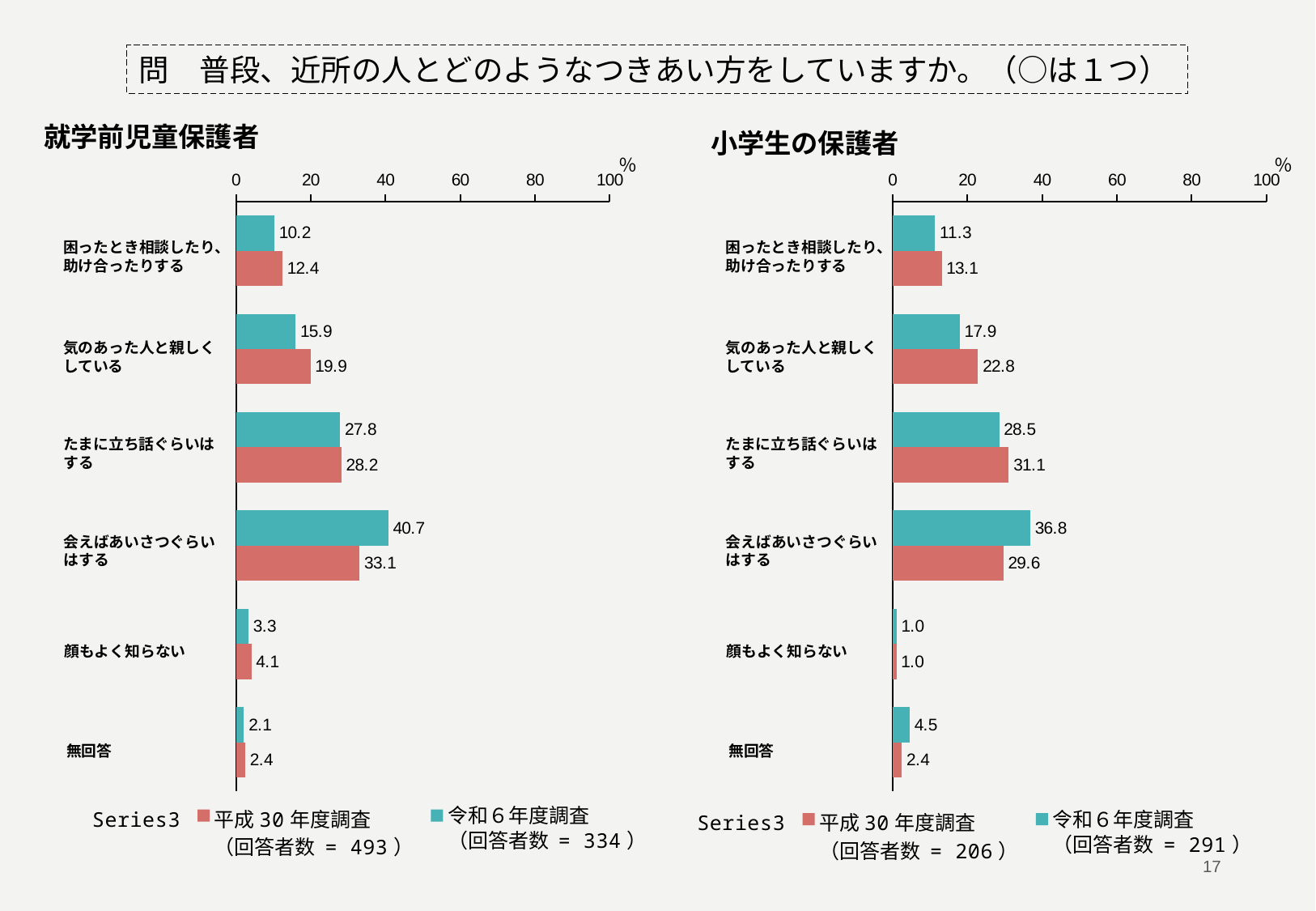

問　普段、近所の人とどのようなつきあい方をしていますか。（○は１つ）
就学前児童保護者
小学生の保護者
％
％

### Chart

| Category | 令和６年度調査
（回答者数 = 334） | 平成30年度調査
（回答者数 = 493） |
|---|---|---|
| 困ったとき相談したり、助け合ったりする | 10.2 | 12.373225152129818 |
| 気のあった人と親しくしている | 15.9 | 19.878296146044626 |
| たまに立ち話ぐらいはする | 27.8 | 28.1947261663286 |
| 会えばあいさつぐらいはする | 40.7 | 33.06288032454361 |
| 顔もよく知らない | 3.3 | 4.056795131845842 |
| 無回答 | 2.1 | 2.4340770791075053 |

### Chart

| Category | 令和６年度調査
（回答者数 = 291） | 平成30年度調査
（回答者数 = 206） |
|---|---|---|
| 困ったとき相談したり、助け合ったりする | 11.3 | 13.106796116504855 |
| 気のあった人と親しくしている | 17.9 | 22.815533980582526 |
| たまに立ち話ぐらいはする | 28.5 | 31.067961165048544 |
| 会えばあいさつぐらいはする | 36.8 | 29.611650485436893 |
| 顔もよく知らない | 1.0 | 0.970873786407767 |
| 無回答 | 4.5 | 2.4271844660194173 |
困ったとき相談したり、
助け合ったりする
気のあった人と親しく
している
たまに立ち話ぐらいは
する
会えばあいさつぐらい
はする
顔もよく知らない
無回答
困ったとき相談したり、
助け合ったりする
気のあった人と親しく
している
たまに立ち話ぐらいは
する
会えばあいさつぐらい
はする
顔もよく知らない
無回答

### Chart

| Category | 令和６年度調査
（回答者数 = 334） | 平成30年度調査
（回答者数 = 493） |  |
|---|---|---|---|
| 三崎地区 | 29.0 | 27.6 | -1.3999999999999986 |
| 南下浦地区 | 40.1 | 42.4 | 2.299999999999997 |
| 初声地区 | 30.2 | 29.6 | -0.5999999999999979 |
| 無回答 | 0.6 | 0.4 | -0.19999999999999996 |

### Chart

| Category | 令和６年度調査
（回答者数 = 291） | 平成30年度調査
（回答者数 = 206） |  |
|---|---|---|---|
| 三崎地区 | 29.2 | 29.12621359223301 | -0.0737864077669883 |
| 南下浦地区 | 41.2 | 42.23300970873787 | 1.0330097087378647 |
| 初声地区 | 29.2 | 28.640776699029125 | -0.5592233009708742 |
| 無回答 | 0.3 | 0.0 | -0.3 |
17